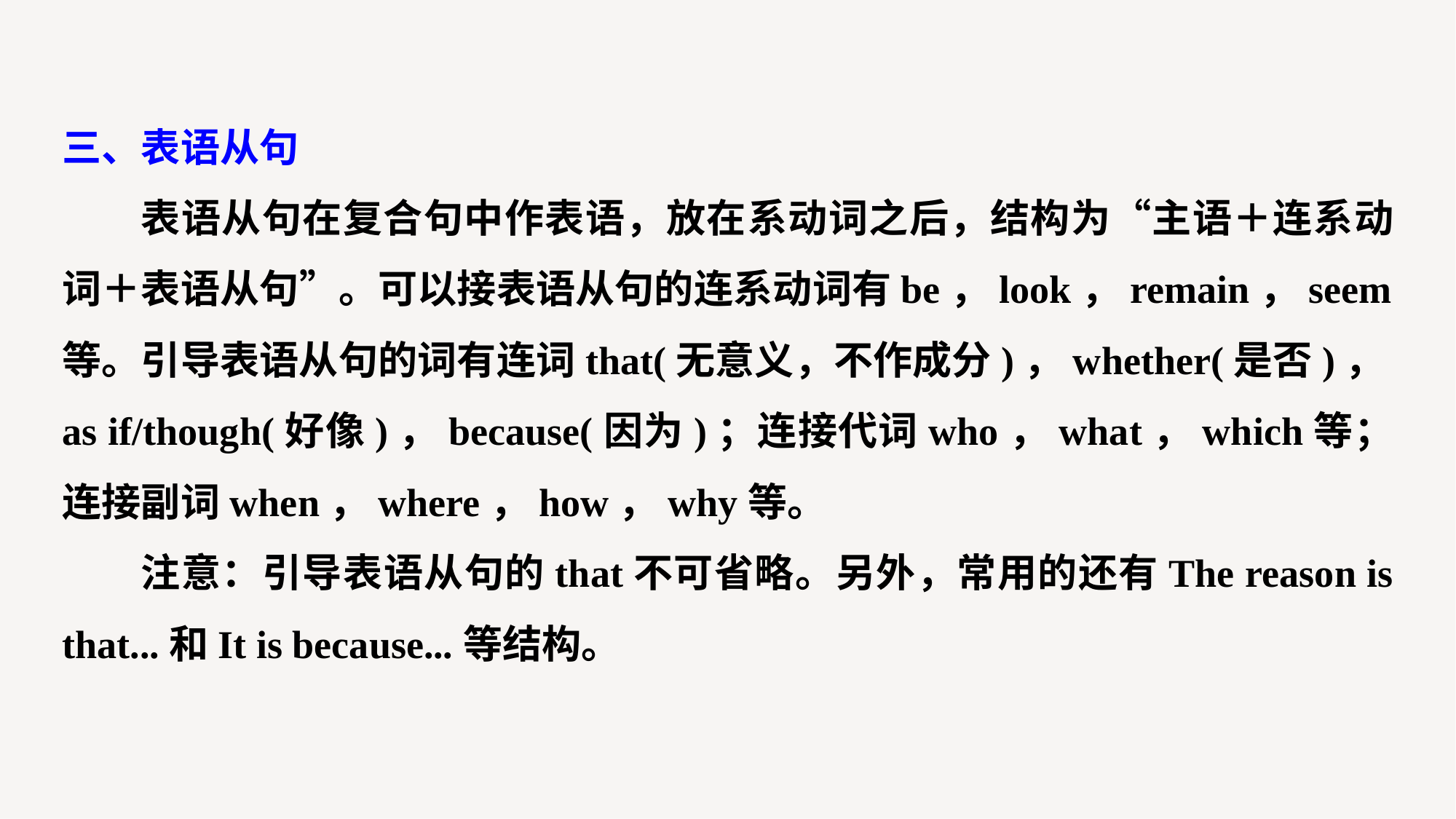

三、表语从句
表语从句在复合句中作表语，放在系动词之后，结构为“主语＋连系动词＋表语从句”。可以接表语从句的连系动词有be，look，remain，seem等。引导表语从句的词有连词that(无意义，不作成分)，whether(是否)，as if/though(好像)，because(因为)；连接代词who，what，which等；连接副词when，where，how，why等。
注意：引导表语从句的that不可省略。另外，常用的还有The reason is that...和It is because...等结构。